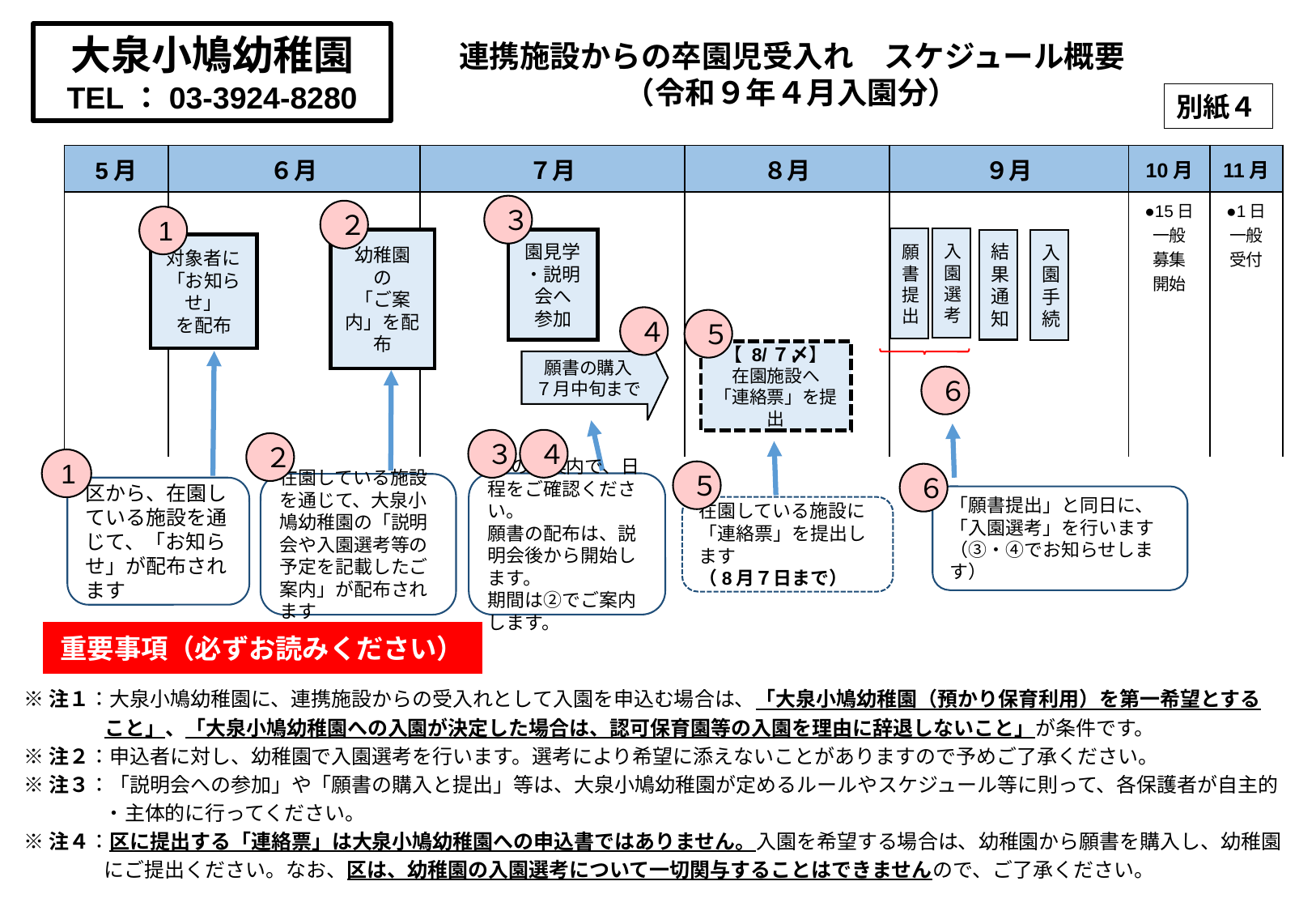

大泉小鳩幼稚園
TEL：03-3924-8280
連携施設からの卒園児受入れ　スケジュール概要
（令和９年４月入園分）
別紙４
|  |  | 5月 | ６月 | ７月 | ８月 | ９月 | 10月 | 11月 |
| --- | --- | --- | --- | --- | --- | --- | --- | --- |
|  |  |  |  |  |  |  | ●15日 一般 募集 開始 | ●1日 一般 受付 |
|  |  |  |  |  |  |  |  |  |
３
２
1
入園選考
願書提出
幼稚園
の
「ご案内」を配布
園見学
・説明会へ
参加
結果通知
入園手続
対象者に
「お知らせ」
を配布

４
５
願書の購入
７月中旬まで
【 8/７〆】
在園施設へ
「連絡票」を提出
６
４
３
２
1
５
６
②のご案内で、日程をご確認ください。
願書の配布は、説明会後から開始します。
期間は②でご案内します。
在園している施設を通じて、大泉小鳩幼稚園の「説明会や入園選考等の予定を記載したご案内」が配布されます
区から、在園している施設を通じて、「お知らせ」が配布されます
「願書提出」と同日に、
「入園選考」を行います
（③・④でお知らせします）
在園している施設に「連絡票」を提出します
（8月７日まで）
重要事項（必ずお読みください）
※注１：大泉小鳩幼稚園に、連携施設からの受入れとして入園を申込む場合は、「大泉小鳩幼稚園（預かり保育利用）を第一希望とする
　　　　こと」、「大泉小鳩幼稚園への入園が決定した場合は、認可保育園等の入園を理由に辞退しないこと」が条件です。
※注２：申込者に対し、幼稚園で入園選考を行います。選考により希望に添えないことがありますので予めご了承ください。
※注３：「説明会への参加」や「願書の購入と提出」等は、大泉小鳩幼稚園が定めるルールやスケジュール等に則って、各保護者が自主的
　　　　・主体的に行ってください。
※注４：区に提出する「連絡票」は大泉小鳩幼稚園への申込書ではありません。入園を希望する場合は、幼稚園から願書を購入し、幼稚園
　　　　にご提出ください。なお、区は、幼稚園の入園選考について一切関与することはできませんので、ご了承ください。